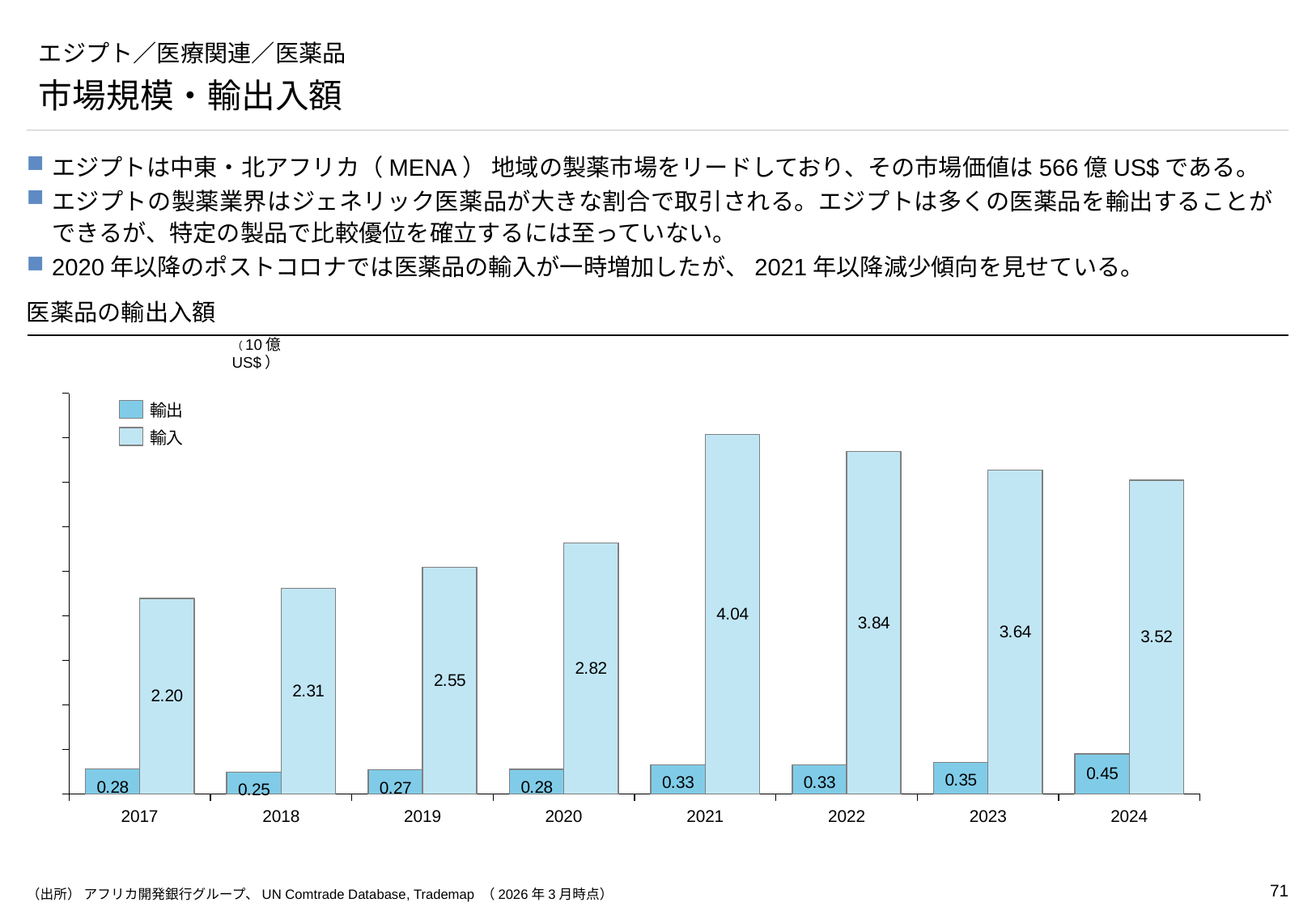

# エジプト／医療関連／医薬品
市場規模・輸出入額
エジプトは中東・北アフリカ（MENA） 地域の製薬市場をリードしており、その市場価値は566億US$である。
エジプトの製薬業界はジェネリック医薬品が大きな割合で取引される。エジプトは多くの医薬品を輸出することができるが、特定の製品で比較優位を確立するには至っていない。
2020年以降のポストコロナでは医薬品の輸入が一時増加したが、2021年以降減少傾向を見せている。
医薬品の輸出入額
（10億US$）

### Chart

| Category |  |  |
|---|---|---|
輸出

輸入

2017
2018
2019
2020
2021
2022
2023
2024
（出所） アフリカ開発銀行グループ、UN Comtrade Database, Trademap （2026年3月時点）